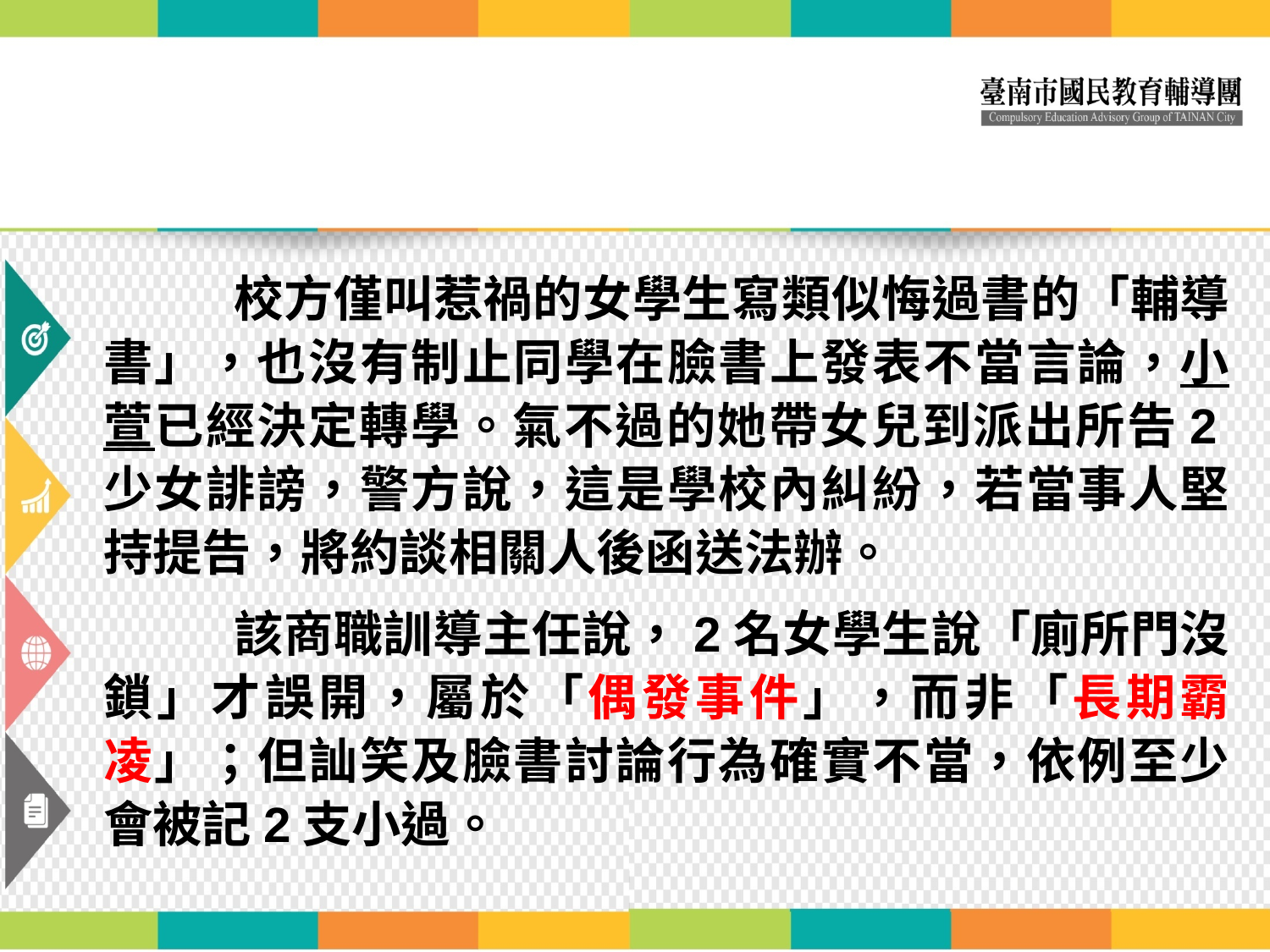

校方僅叫惹禍的女學生寫類似悔過書的「輔導書」，也沒有制止同學在臉書上發表不當言論，小萱已經決定轉學。氣不過的她帶女兒到派出所告2少女誹謗，警方說，這是學校內糾紛，若當事人堅持提告，將約談相關人後函送法辦。
該商職訓導主任說，2名女學生說「廁所門沒鎖」才誤開，屬於「偶發事件」，而非「長期霸凌」；但訕笑及臉書討論行為確實不當，依例至少會被記2支小過。